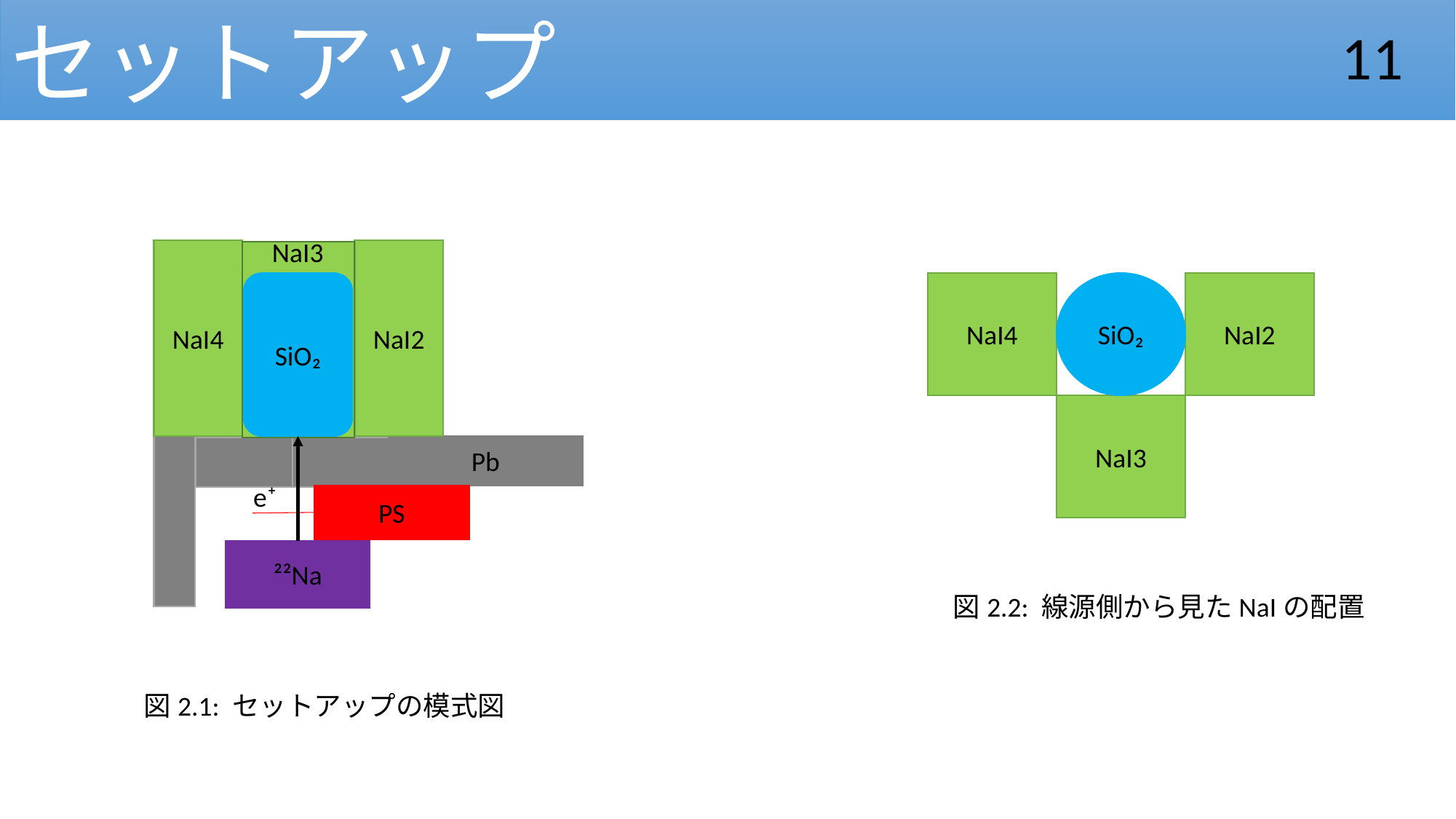

セットアップ
11
NaI3
NaI4
NaI2

NaI4
SiO₂
NaI2
SiO₂
NaI3

Pb

e⁺
PS
²²Na
図2.2: 線源側から見たNaIの配置
図2.1: セットアップの模式図